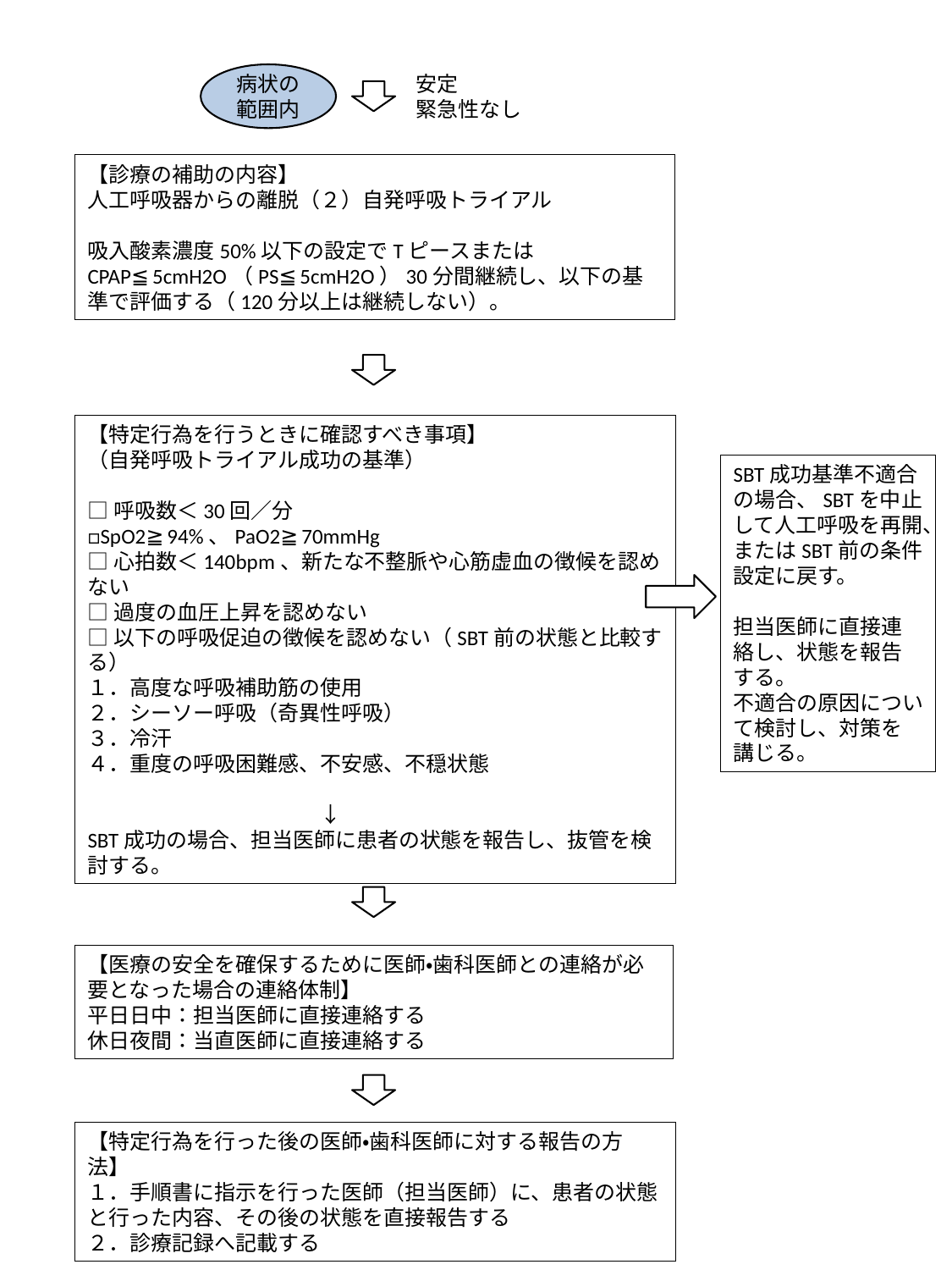

病状の
範囲内
安定
緊急性なし

【診療の補助の内容】
人工呼吸器からの離脱（２）自発呼吸トライアル

吸入酸素濃度50%以下の設定でTピースまたはCPAP≦5cmH2O（PS≦5cmH2O）30分間継続し、以下の基準で評価する（120分以上は継続しない）。

【特定行為を行うときに確認すべき事項】
（自発呼吸トライアル成功の基準）

□呼吸数＜30回／分
□SpO2≧94%、PaO2≧70mmHg
□心拍数＜140bpm、新たな不整脈や心筋虚血の徴候を認めない
□過度の血圧上昇を認めない
□以下の呼吸促迫の徴候を認めない（SBT前の状態と比較する）
１．高度な呼吸補助筋の使用
２．シーソー呼吸（奇異性呼吸）
３．冷汗
４．重度の呼吸困難感、不安感、不穏状態

　　　　　　　　　　　↓
SBT成功の場合、担当医師に患者の状態を報告し、抜管を検討する。
SBT成功基準不適合の場合、SBTを中止して人工呼吸を再開、またはSBT前の条件設定に戻す。

担当医師に直接連絡し、状態を報告する。
不適合の原因について検討し、対策を講じる。

【医療の安全を確保するために医師・歯科医師との連絡が必要となった場合の連絡体制】
平日日中：担当医師に直接連絡する
休日夜間：当直医師に直接連絡する

【特定行為を行った後の医師・歯科医師に対する報告の方法】
１．手順書に指示を行った医師（担当医師）に、患者の状態と行った内容、その後の状態を直接報告する
２．診療記録へ記載する